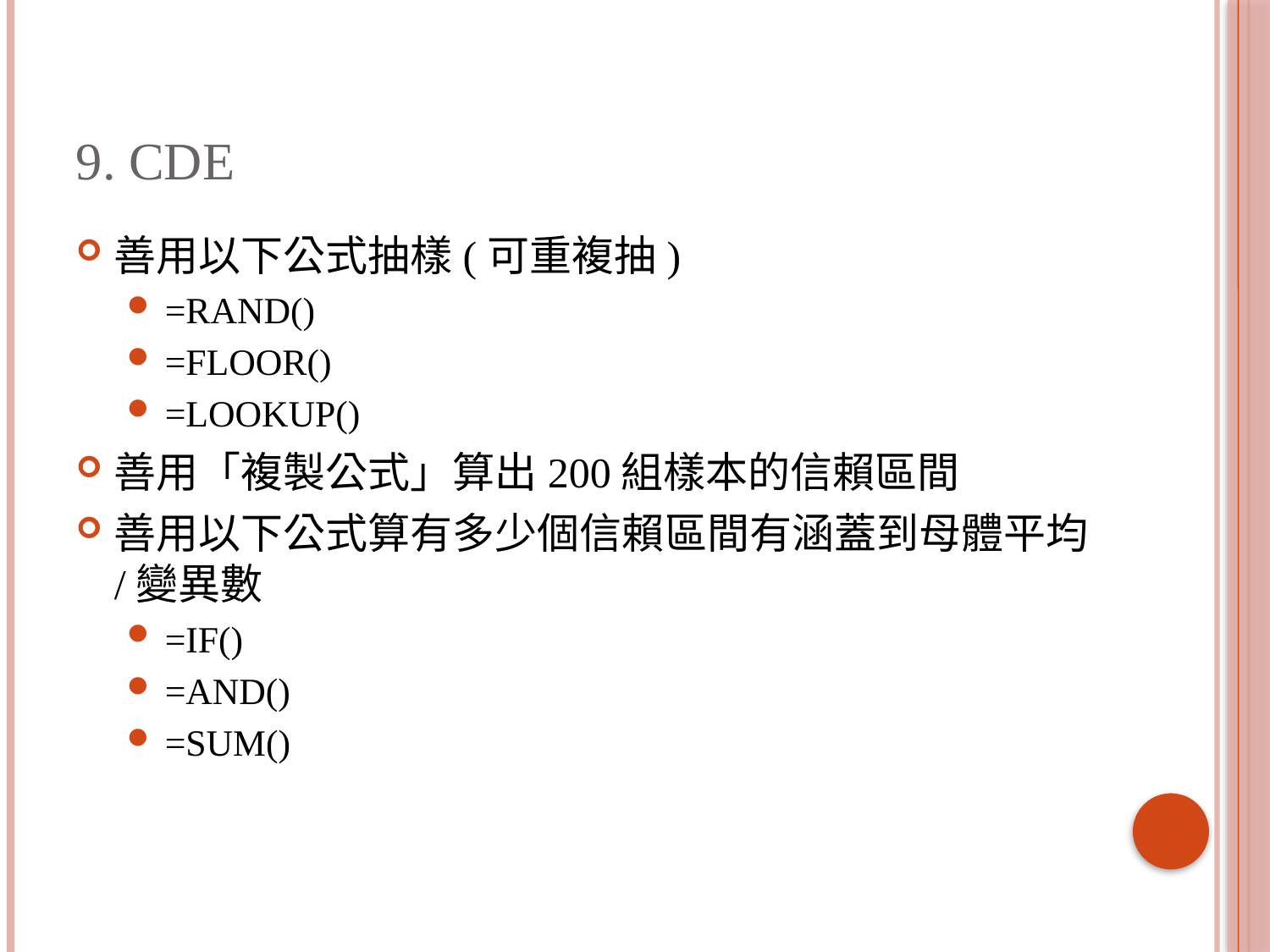

# 9. cde
善用以下公式抽樣(可重複抽)
=RAND()
=FLOOR()
=LOOKUP()
善用「複製公式」算出200組樣本的信賴區間
善用以下公式算有多少個信賴區間有涵蓋到母體平均/變異數
=IF()
=AND()
=SUM()